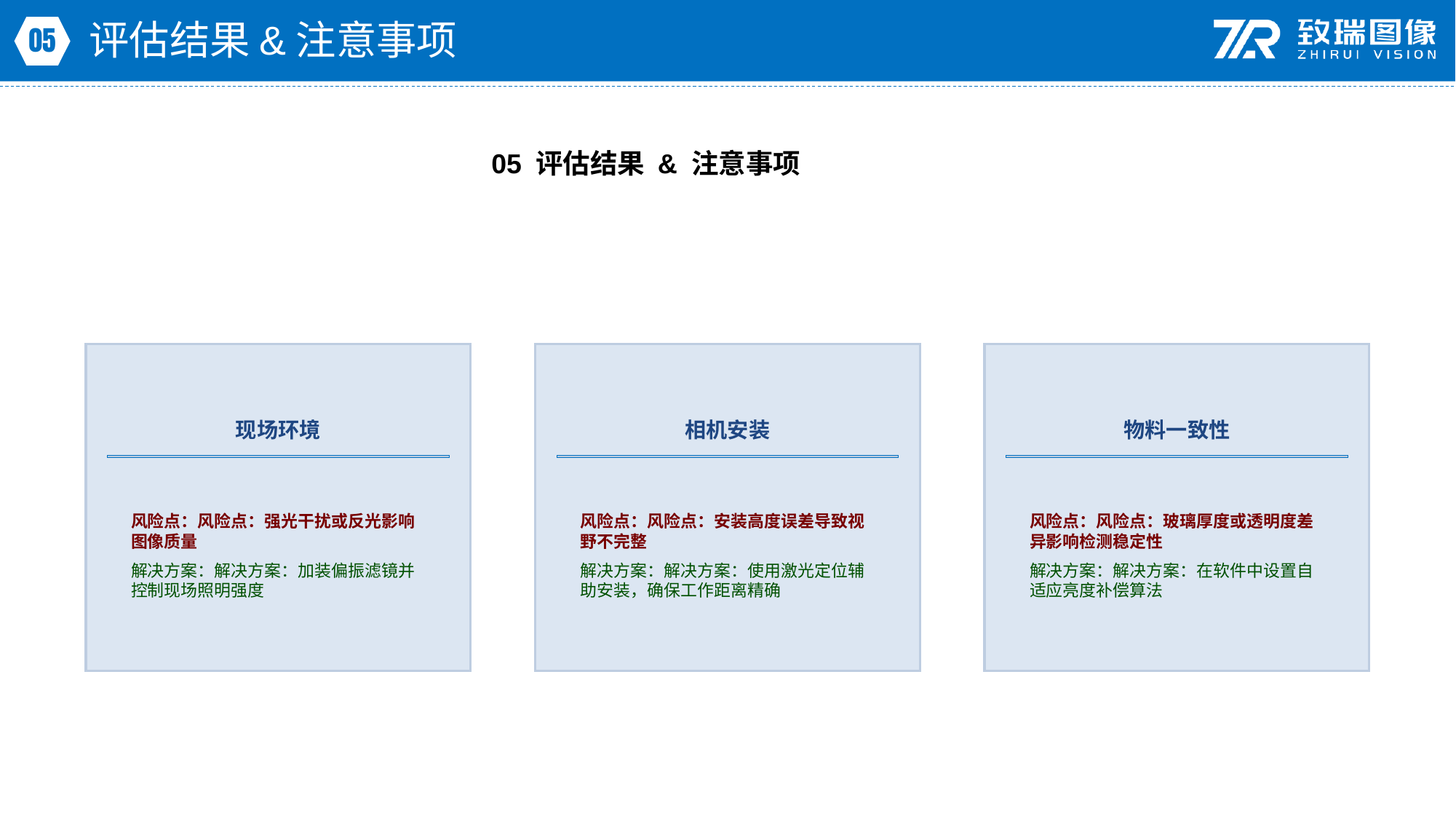

评估结果&注意事项
05

05 评估结果 & 注意事项

现场环境

相机安装

物料一致性

风险点：风险点：强光干扰或反光影响图像质量
解决方案：解决方案：加装偏振滤镜并控制现场照明强度

风险点：风险点：安装高度误差导致视野不完整
解决方案：解决方案：使用激光定位辅助安装，确保工作距离精确

风险点：风险点：玻璃厚度或透明度差异影响检测稳定性
解决方案：解决方案：在软件中设置自适应亮度补偿算法